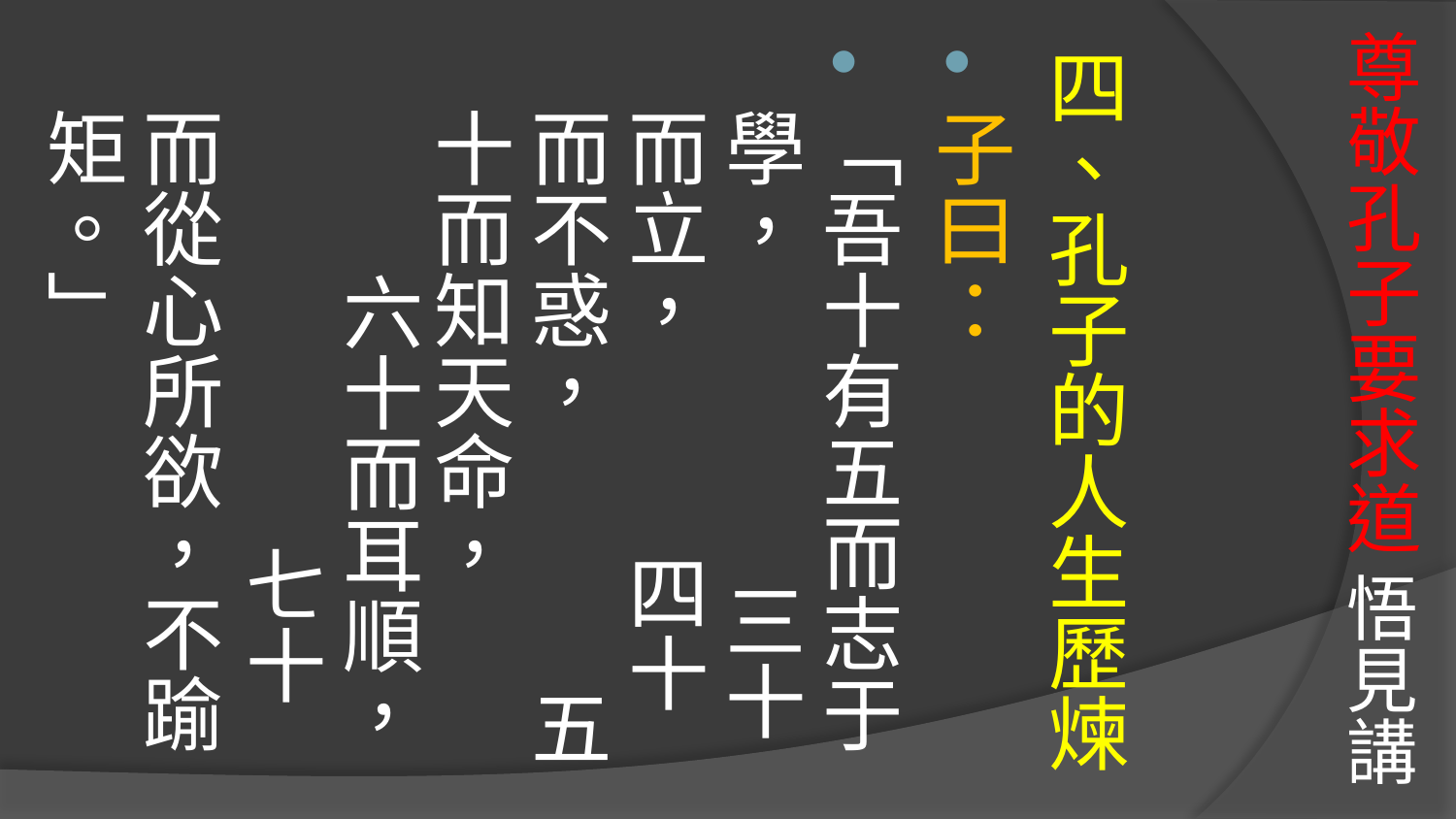

# 尊敬孔子要求道 悟見講
四、孔子的人生歷煉
子曰：
「吾十有五而志于學，                 三十而立，           四十而不惑，              五十而知天命，                    六十而耳順，                          七十而從心所欲，不踰矩。」